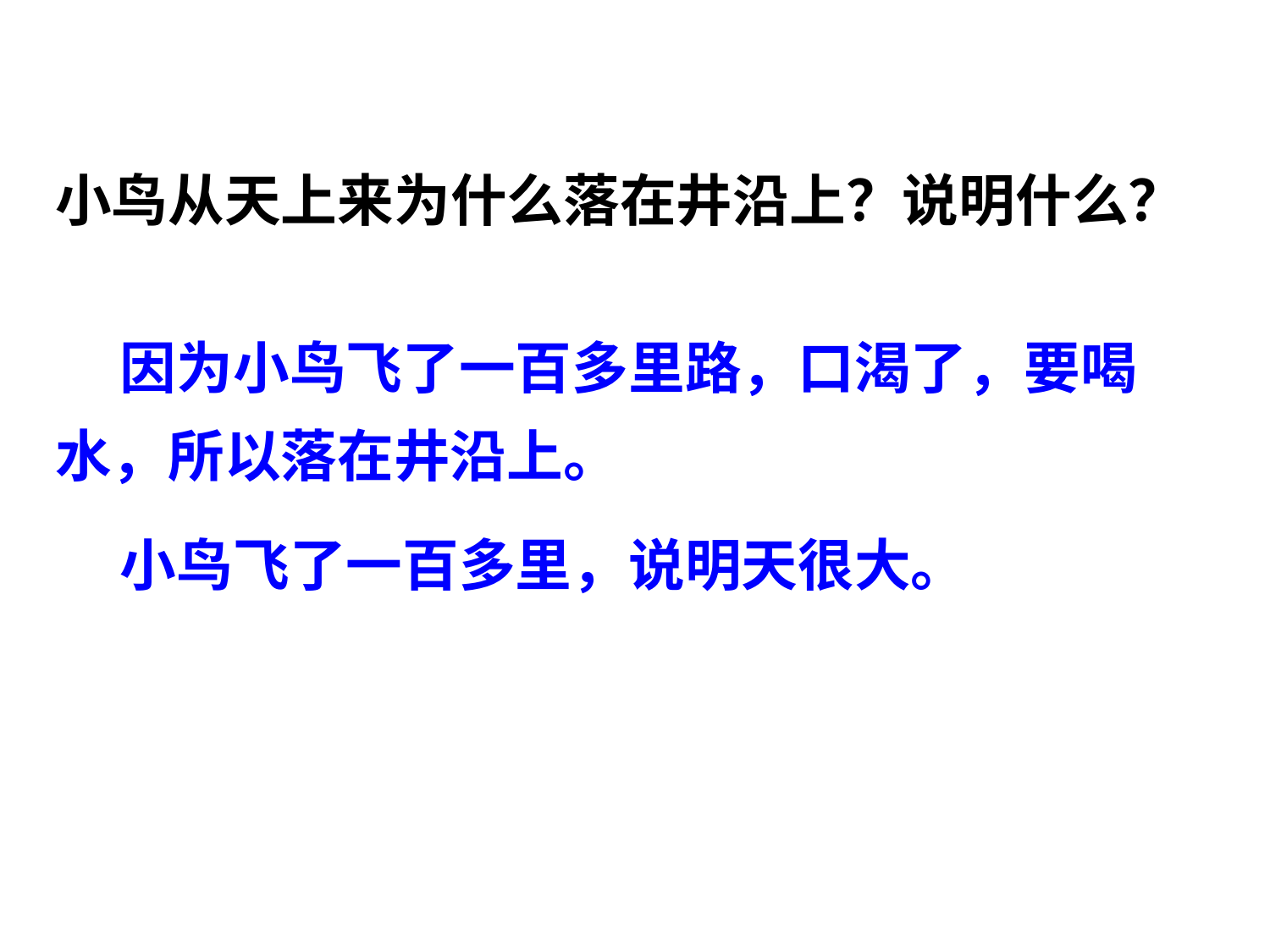

小鸟从天上来为什么落在井沿上？说明什么？
    因为小鸟飞了一百多里路，口渴了，要喝水，所以落在井沿上。
    小鸟飞了一百多里，说明天很大。